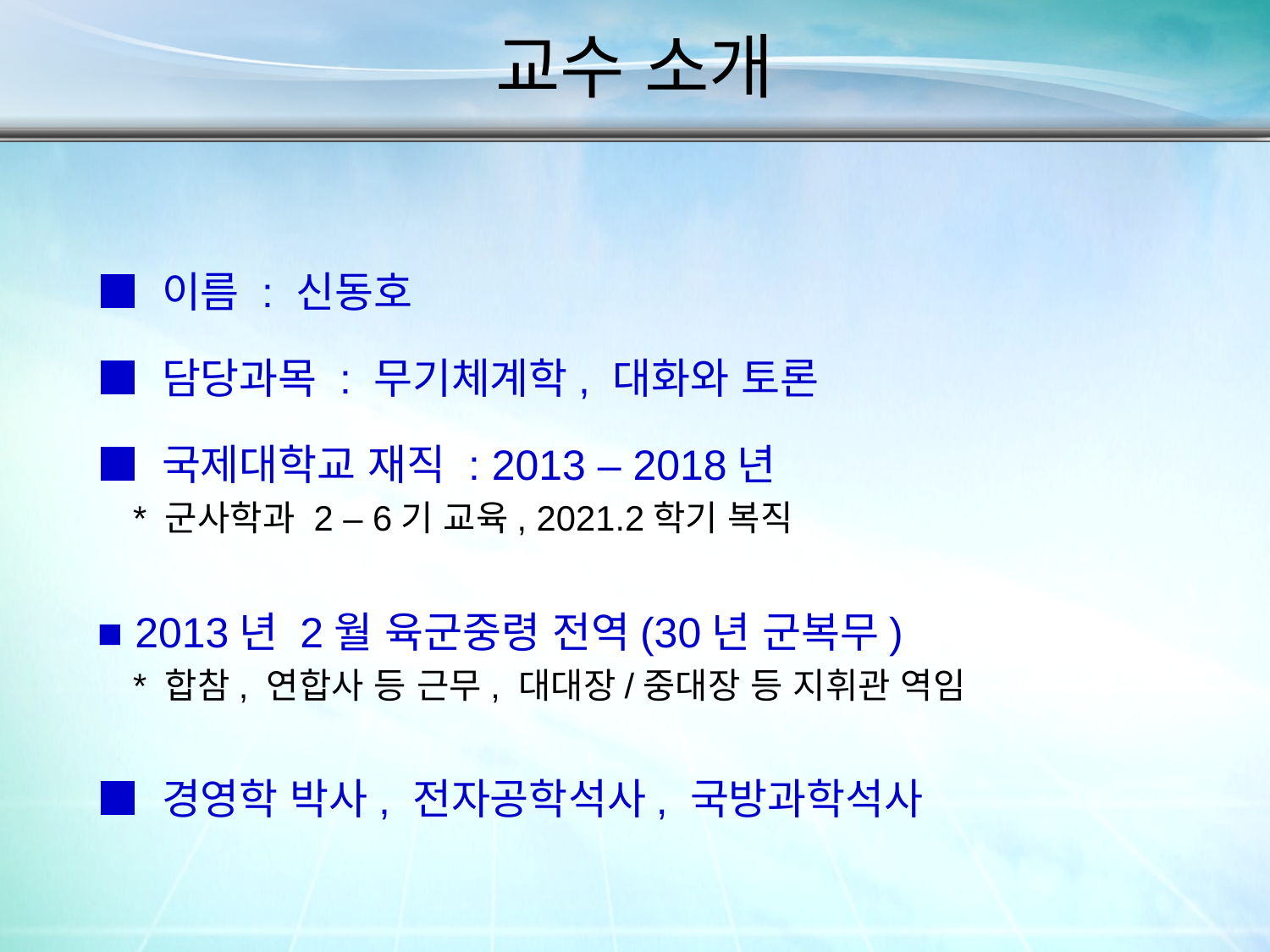

교수 소개
■ 이름 : 신동호
■ 담당과목 : 무기체계학, 대화와 토론
■ 국제대학교 재직 : 2013 – 2018년
   * 군사학과 2 – 6기 교육, 2021.2학기 복직
■ 2013년 2월 육군중령 전역(30년 군복무)
   * 합참, 연합사 등 근무, 대대장/중대장 등 지휘관 역임
■ 경영학 박사, 전자공학석사, 국방과학석사